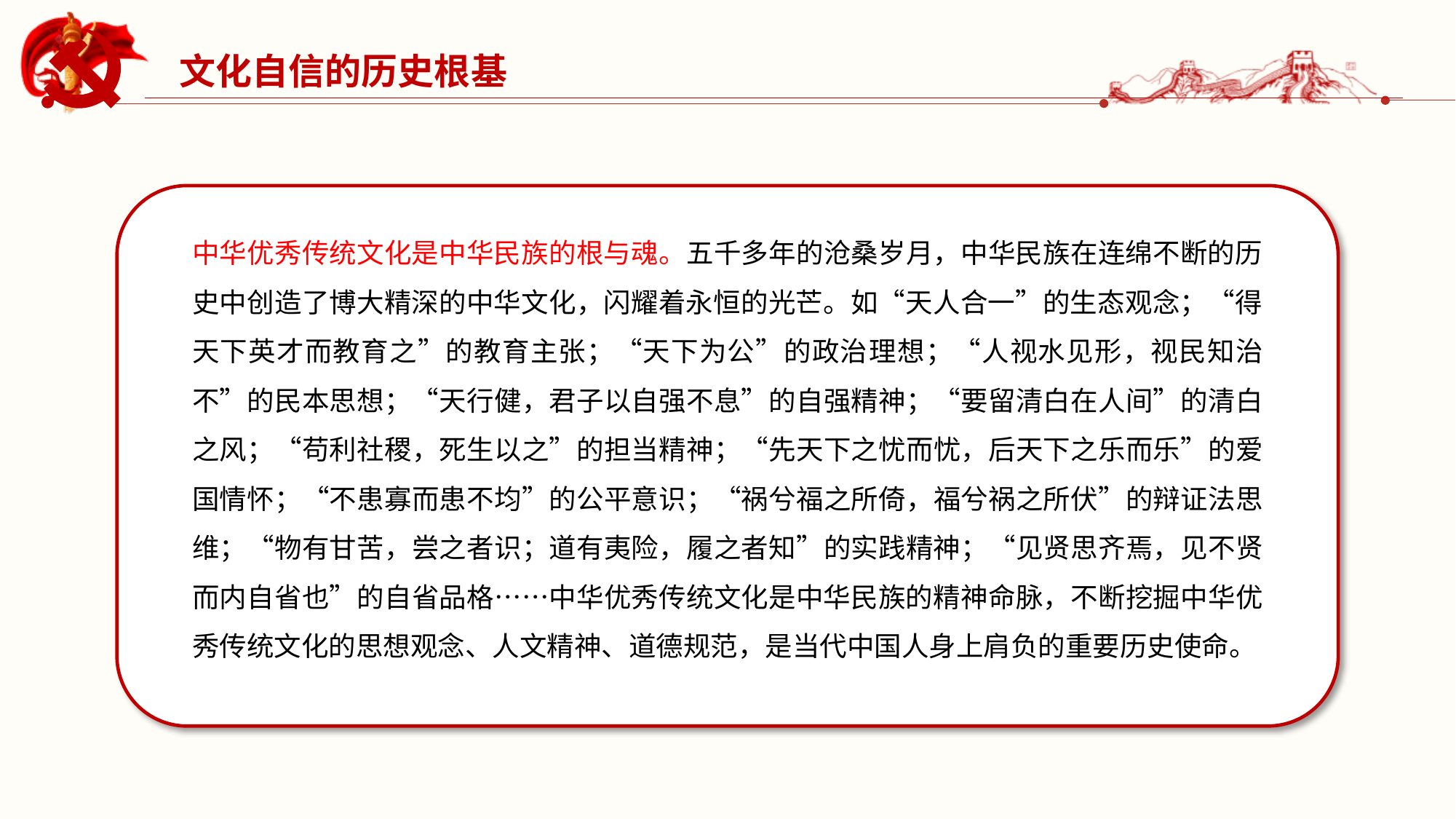

文化自信的历史根基

中华优秀传统文化是中华民族的根与魂。五千多年的沧桑岁月，中华民族在连绵不断的历史中创造了博大精深的中华文化，闪耀着永恒的光芒。如“天人合一”的生态观念；“得天下英才而教育之”的教育主张；“天下为公”的政治理想；“人视水见形，视民知治不”的民本思想；“天行健，君子以自强不息”的自强精神；“要留清白在人间”的清白之风；“苟利社稷，死生以之”的担当精神；“先天下之忧而忧，后天下之乐而乐”的爱国情怀；“不患寡而患不均”的公平意识；“祸兮福之所倚，福兮祸之所伏”的辩证法思维；“物有甘苦，尝之者识；道有夷险，履之者知”的实践精神；“见贤思齐焉，见不贤而内自省也”的自省品格……中华优秀传统文化是中华民族的精神命脉，不断挖掘中华优秀传统文化的思想观念、人文精神、道德规范，是当代中国人身上肩负的重要历史使命。